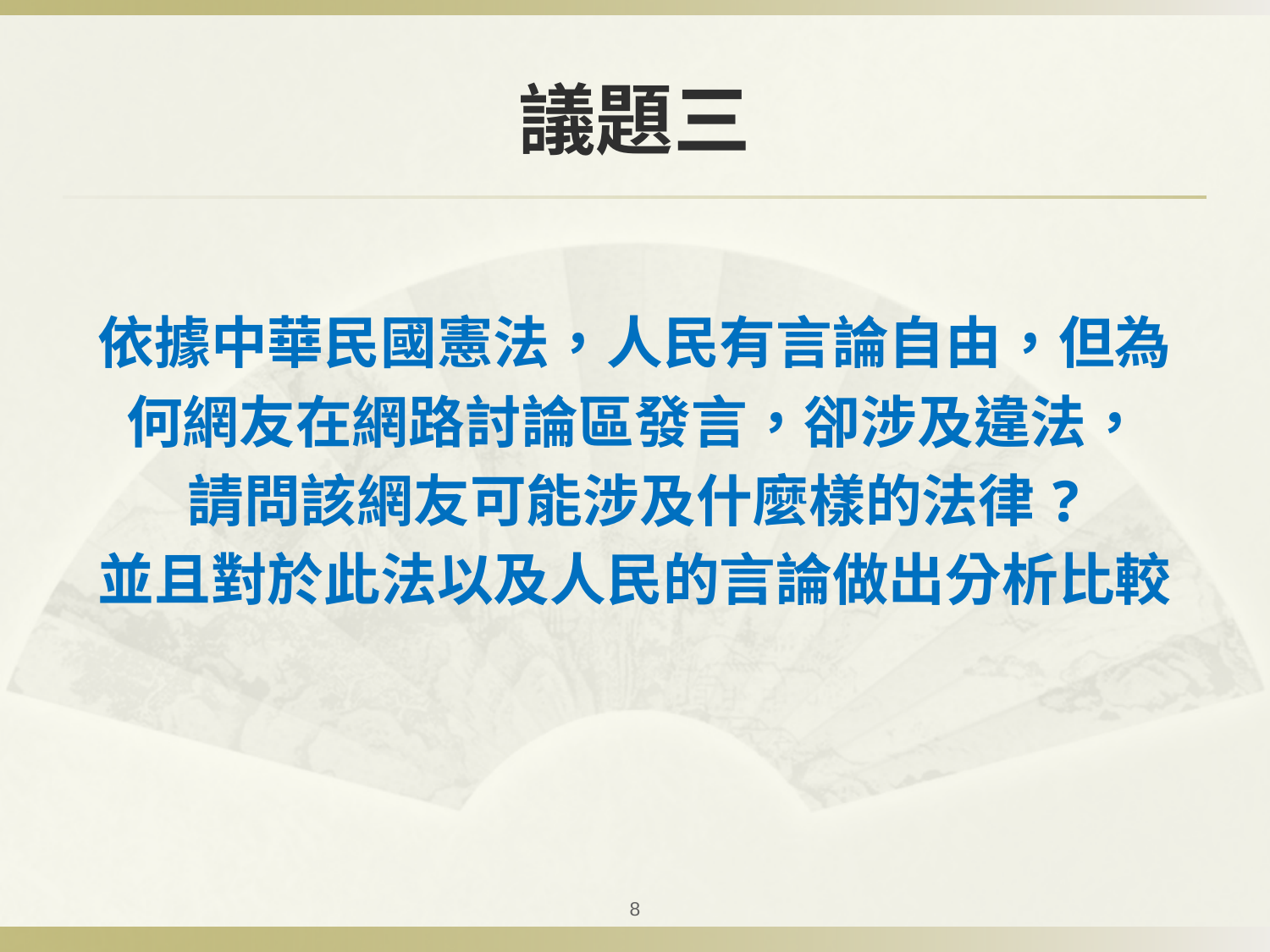

# 議題三

依據中華民國憲法，人民有言論自由，但為
何網友在網路討論區發言，卻涉及違法，
請問該網友可能涉及什麼樣的法律?
並且對於此法以及人民的言論做出分析比較
8